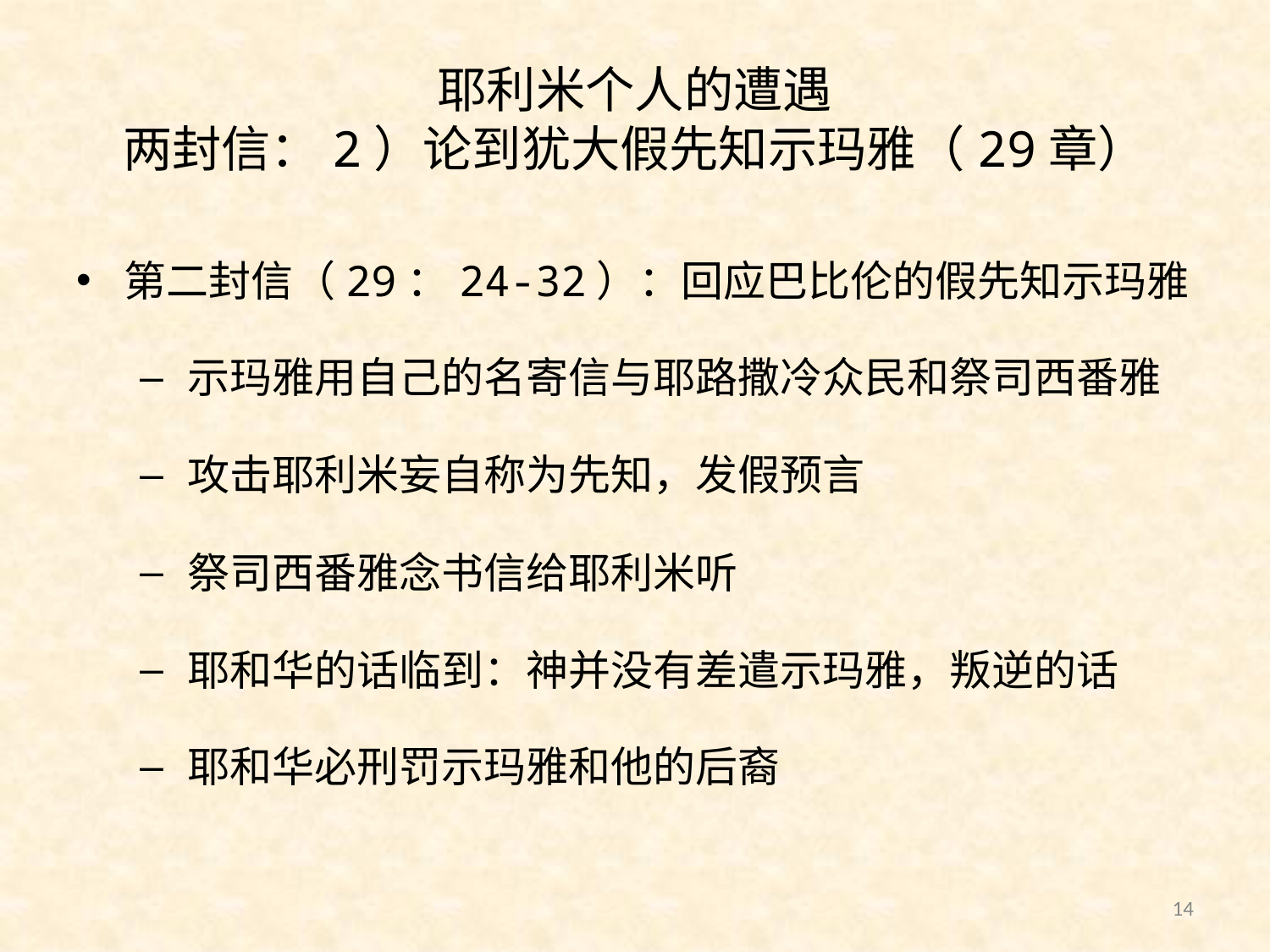

# 耶利米个人的遭遇 两封信：2）论到犹大假先知示玛雅（29章）
第二封信（29：24-32）：回应巴比伦的假先知示玛雅
示玛雅用自己的名寄信与耶路撒冷众民和祭司西番雅
攻击耶利米妄自称为先知，发假预言
祭司西番雅念书信给耶利米听
耶和华的话临到：神并没有差遣示玛雅，叛逆的话
耶和华必刑罚示玛雅和他的后裔
14